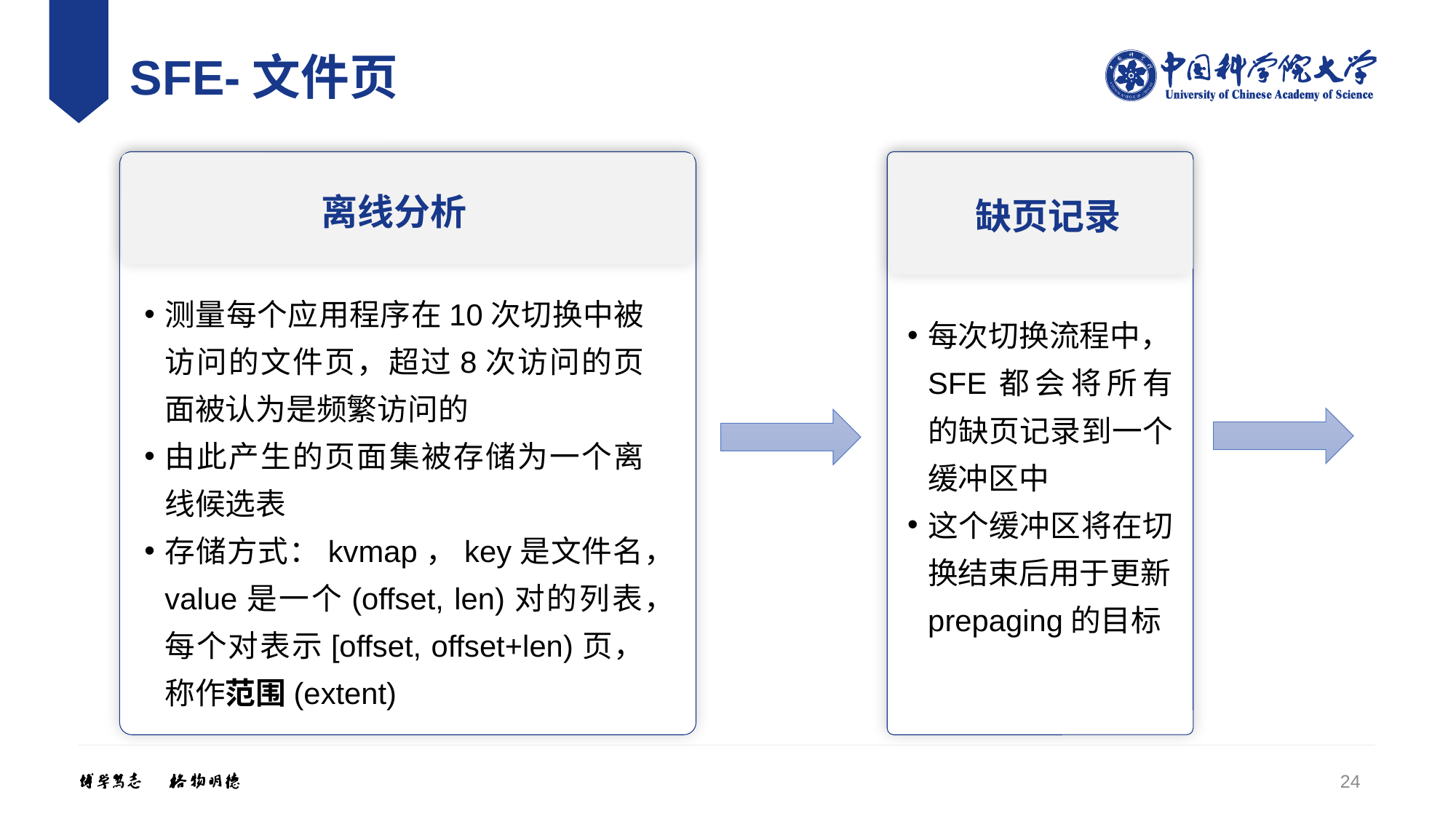

# SFE-文件页

离线分析
缺页记录
测量每个应用程序在10次切换中被访问的文件页，超过8次访问的页面被认为是频繁访问的
由此产生的页面集被存储为一个离线候选表
存储方式：kvmap，key是文件名，value是一个(offset, len)对的列表，每个对表示[offset, offset+len)页，称作范围(extent)
每次切换流程中，SFE都会将所有的缺页记录到一个缓冲区中
这个缓冲区将在切换结束后用于更新prepaging的目标

24